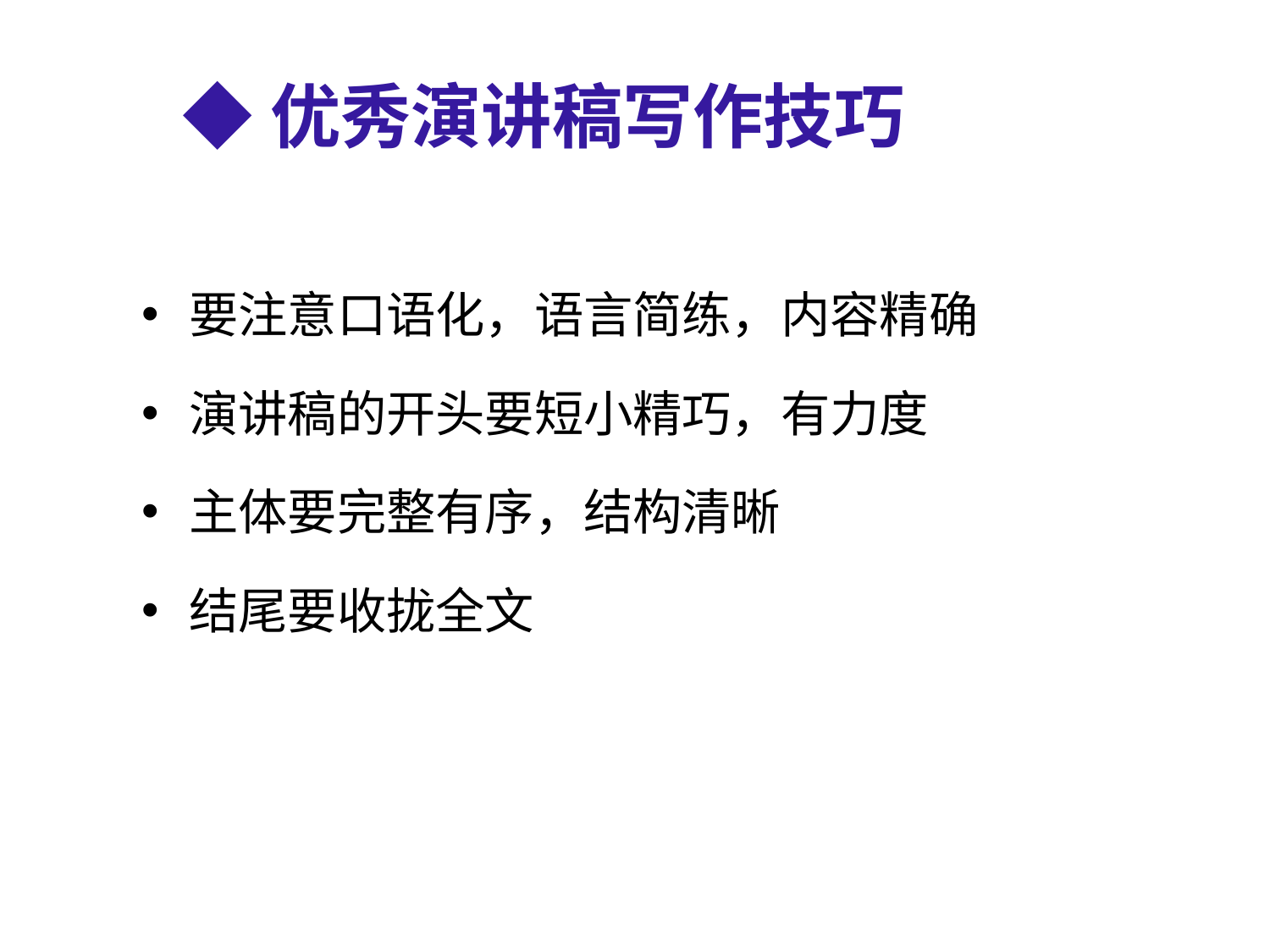

# ◆优秀演讲稿写作技巧
要注意口语化，语言简练，内容精确
演讲稿的开头要短小精巧，有力度
主体要完整有序，结构清晰
结尾要收拢全文